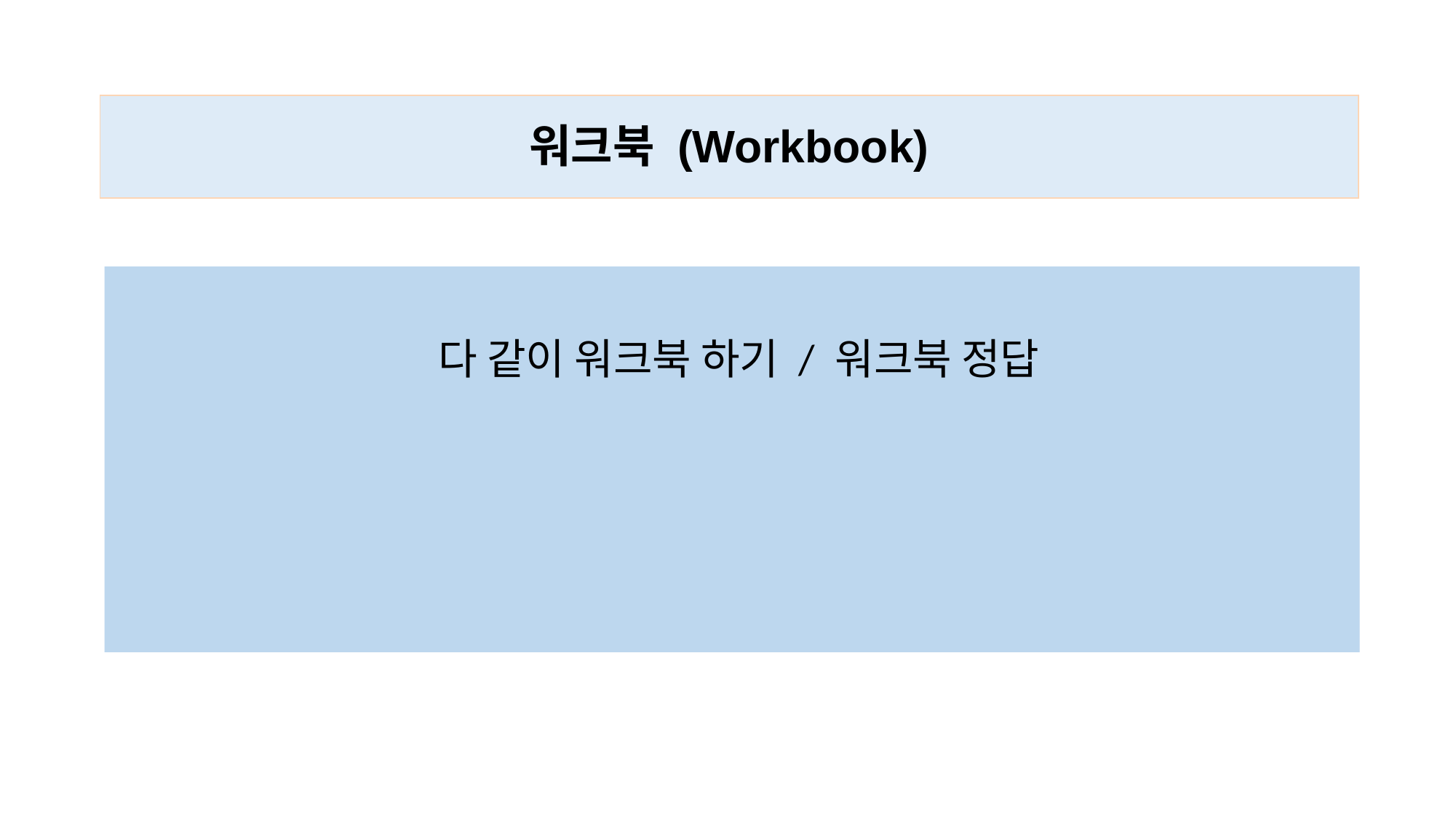

| 워크북 (Workbook) |
| --- |

다 같이 워크북 하기 / 워크북 정답